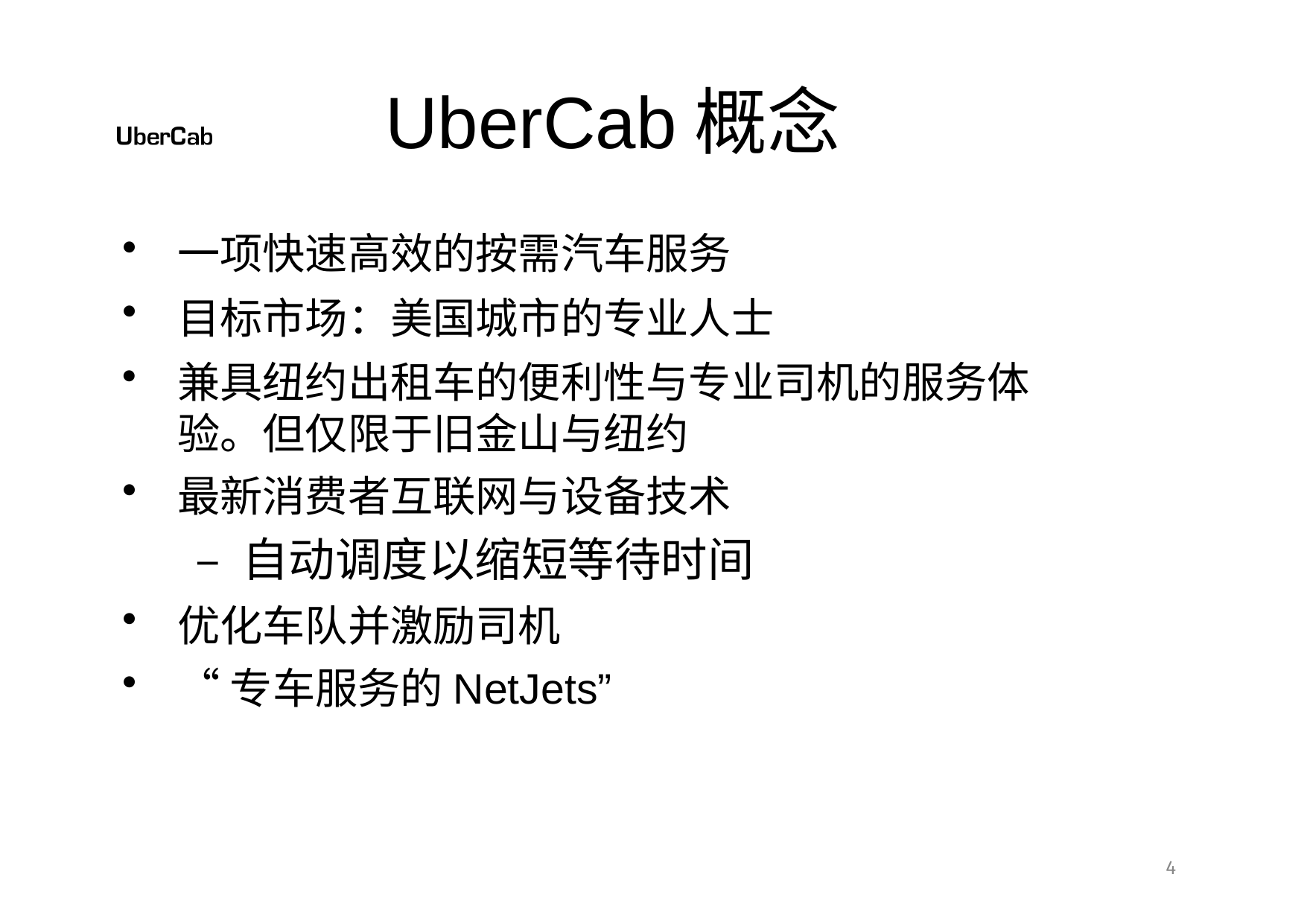

# UberCab概念
一项快速高效的按需汽车服务
目标市场：美国城市的专业人士
兼具纽约出租车的便利性与专业司机的服务体验。但仅限于旧金山与纽约
最新消费者互联网与设备技术
– 自动调度以缩短等待时间
优化车队并激励司机
“专车服务的NetJets”
4